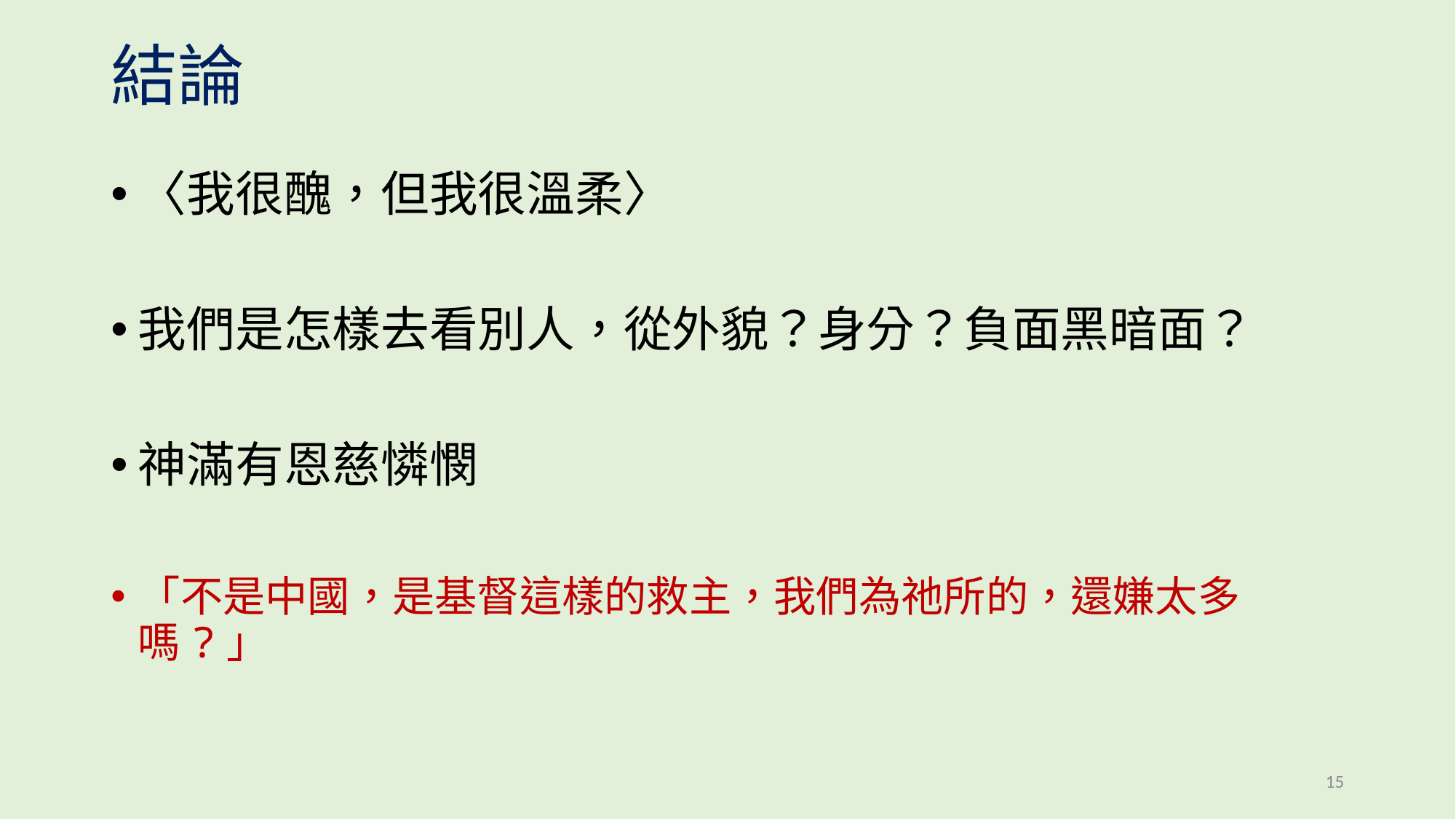

# 結論
〈我很醜，但我很溫柔〉

我們是怎樣去看別人，從外貌？身分？負面黑暗面？

神滿有恩慈憐憫

「不是中國，是基督這樣的救主，我們為祂所的，還嫌太多嗎?」
15